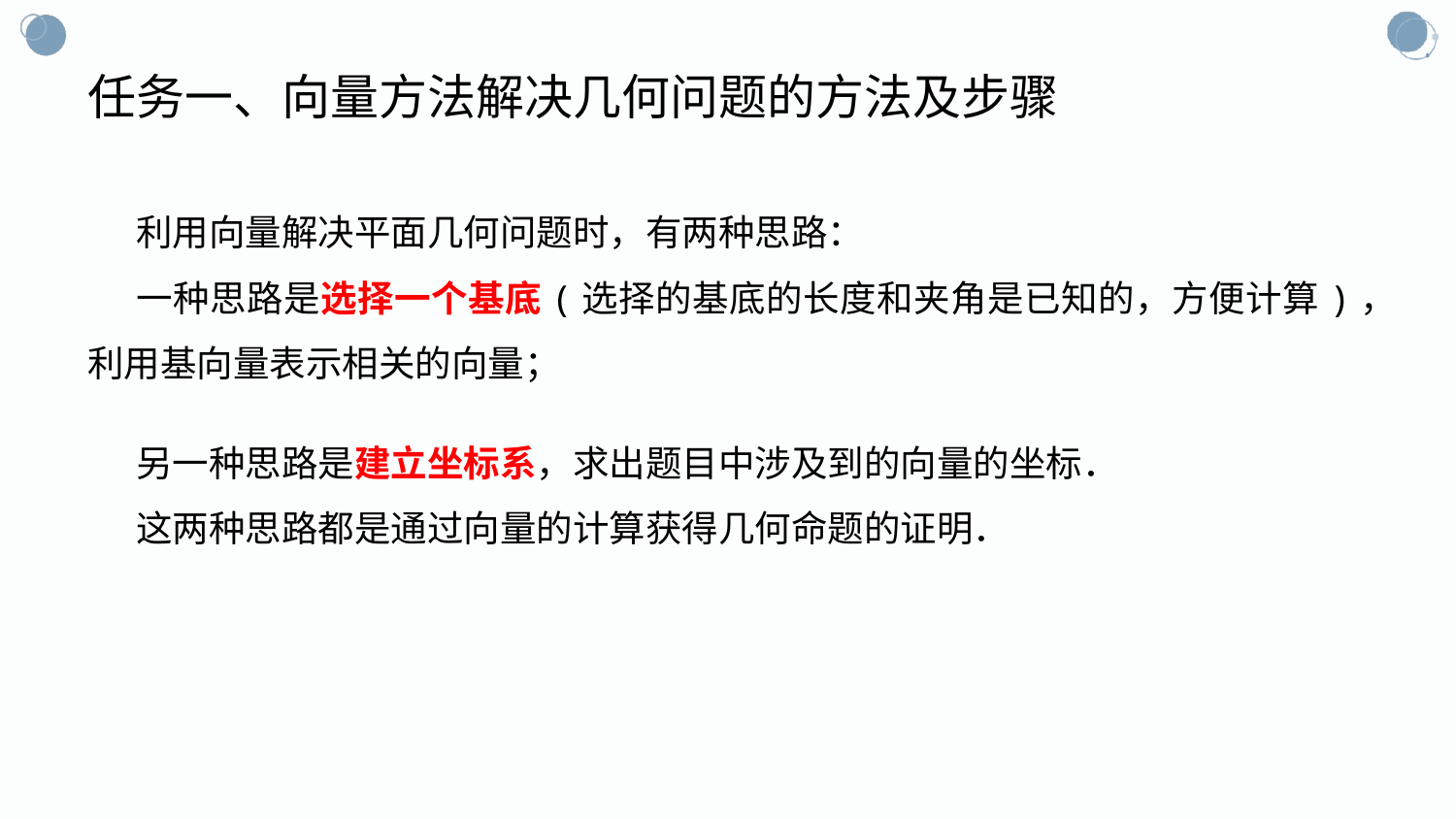

任务一、向量方法解决几何问题的方法及步骤
利用向量解决平面几何问题时，有两种思路：
一种思路是选择一个基底(选择的基底的长度和夹角是已知的，方便计算)，利用基向量表示相关的向量；
另一种思路是建立坐标系，求出题目中涉及到的向量的坐标．
这两种思路都是通过向量的计算获得几何命题的证明．